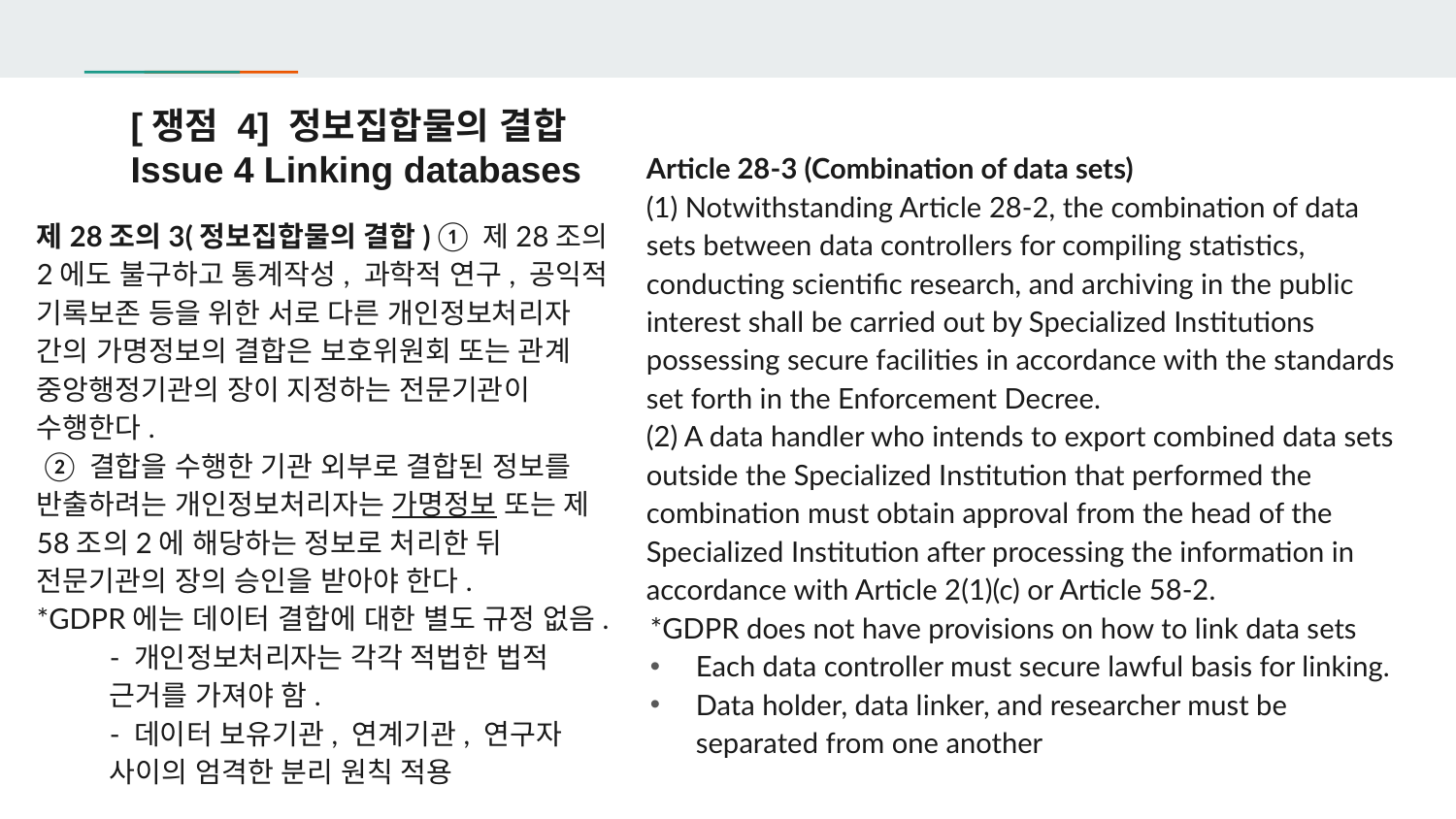

# [쟁점 4] 정보집합물의 결합 Issue 4 Linking databases
Article 28-3 (Combination of data sets)
(1) Notwithstanding Article 28-2, the combination of data sets between data controllers for compiling statistics, conducting scientific research, and archiving in the public interest shall be carried out by Specialized Institutions possessing secure facilities in accordance with the standards set forth in the Enforcement Decree.
(2) A data handler who intends to export combined data sets outside the Specialized Institution that performed the combination must obtain approval from the head of the Specialized Institution after processing the information in accordance with Article 2(1)(c) or Article 58-2.
*GDPR does not have provisions on how to link data sets
Each data controller must secure lawful basis for linking.
Data holder, data linker, and researcher must be separated from one another

제28조의3(정보집합물의 결합) ① 제28조의2에도 불구하고 통계작성, 과학적 연구, 공익적 기록보존 등을 위한 서로 다른 개인정보처리자 간의 가명정보의 결합은 보호위원회 또는 관계 중앙행정기관의 장이 지정하는 전문기관이 수행한다.
 ② 결합을 수행한 기관 외부로 결합된 정보를 반출하려는 개인정보처리자는 가명정보 또는 제58조의2에 해당하는 정보로 처리한 뒤 전문기관의 장의 승인을 받아야 한다.
*GDPR에는 데이터 결합에 대한 별도 규정 없음.
- 개인정보처리자는 각각 적법한 법적 근거를 가져야 함.
- 데이터 보유기관, 연계기관, 연구자 사이의 엄격한 분리 원칙 적용